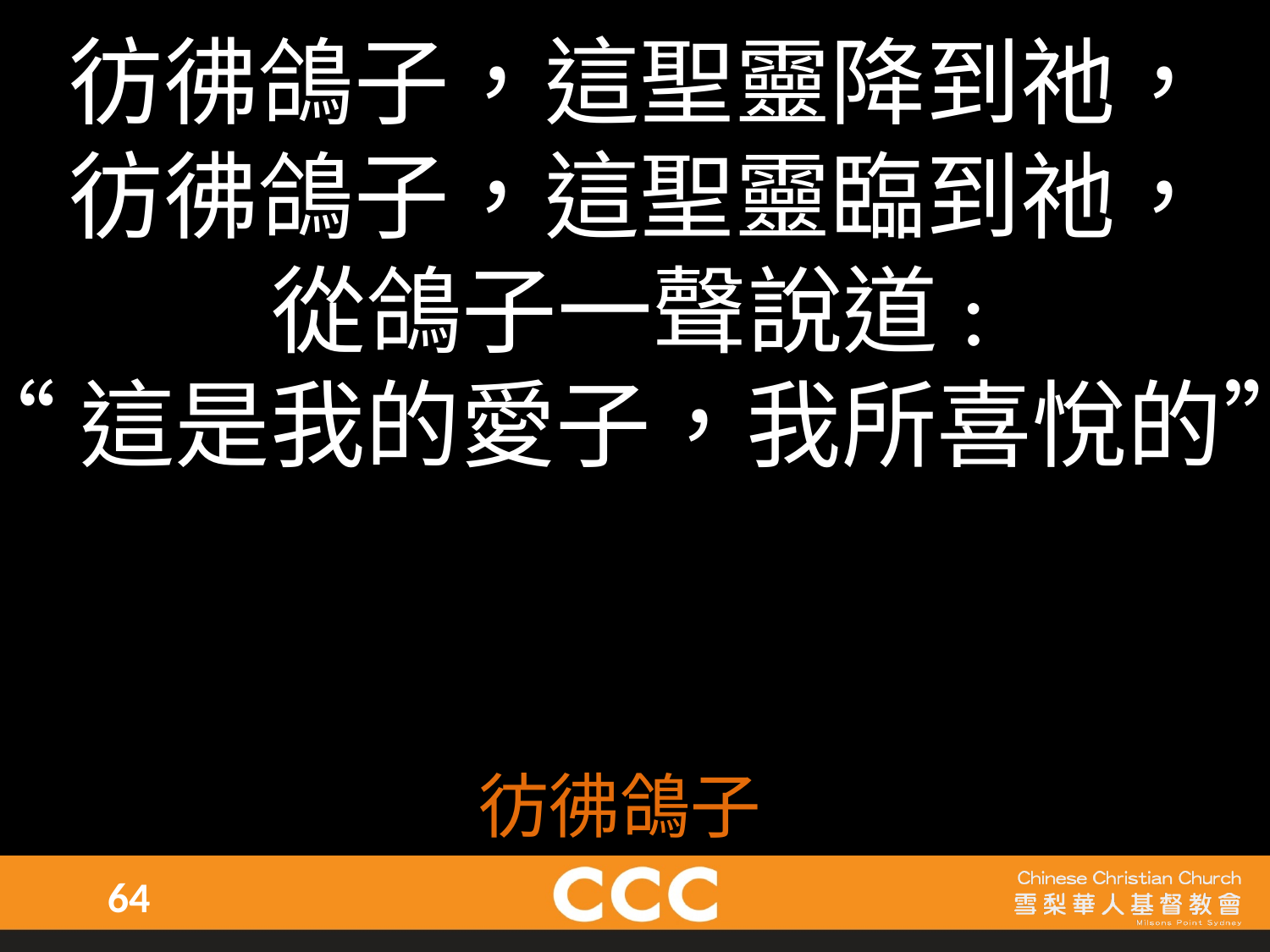

彷彿鴿子，這聖靈降到祂，
彷彿鴿子，這聖靈臨到祂，
從鴿子一聲說道:
“這是我的愛子，我所喜悅的”
彷彿鴿子

64